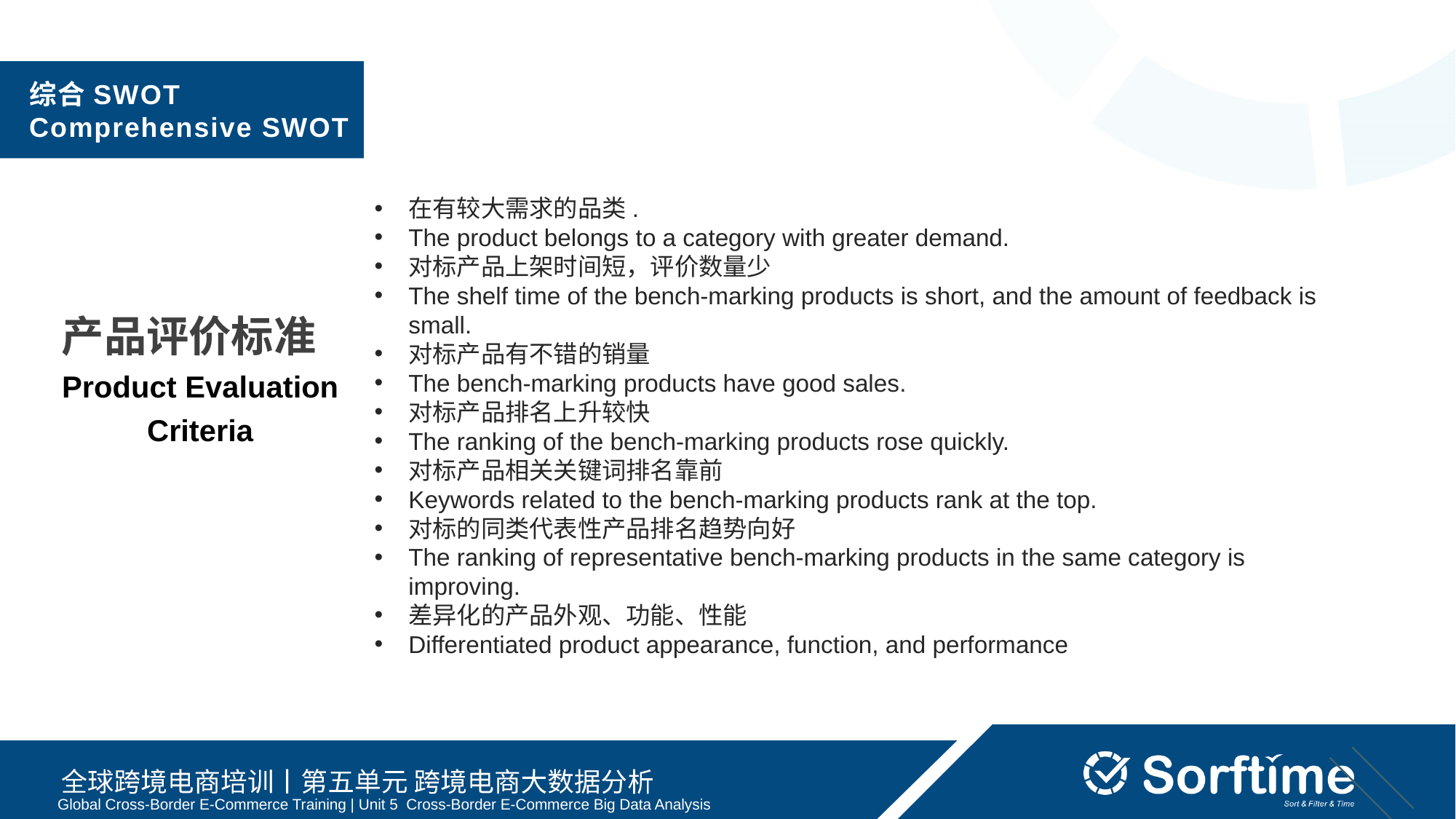

综合SWOT
Comprehensive SWOT

在有较⼤需求的品类.
The product belongs to a category with greater demand.
对标产品上架时间短，评价数量少
The shelf time of the bench-marking products is short, and the amount of feedback is small.
对标产品有不错的销量
The bench-marking products have good sales.
对标产品排名上升较快
The ranking of the bench-marking products rose quickly.
对标产品相关关键词排名靠前
Keywords related to the bench-marking products rank at the top.
对标的同类代表性产品排名趋势向好
The ranking of representative bench-marking products in the same category is improving.
差异化的产品外观、功能、性能
Differentiated product appearance, function, and performance
产品评价标准
Product Evaluation Criteria
Global Cross-Border E-Commerce Training | Unit 5  Cross-Border E-Commerce Big Data Analysis